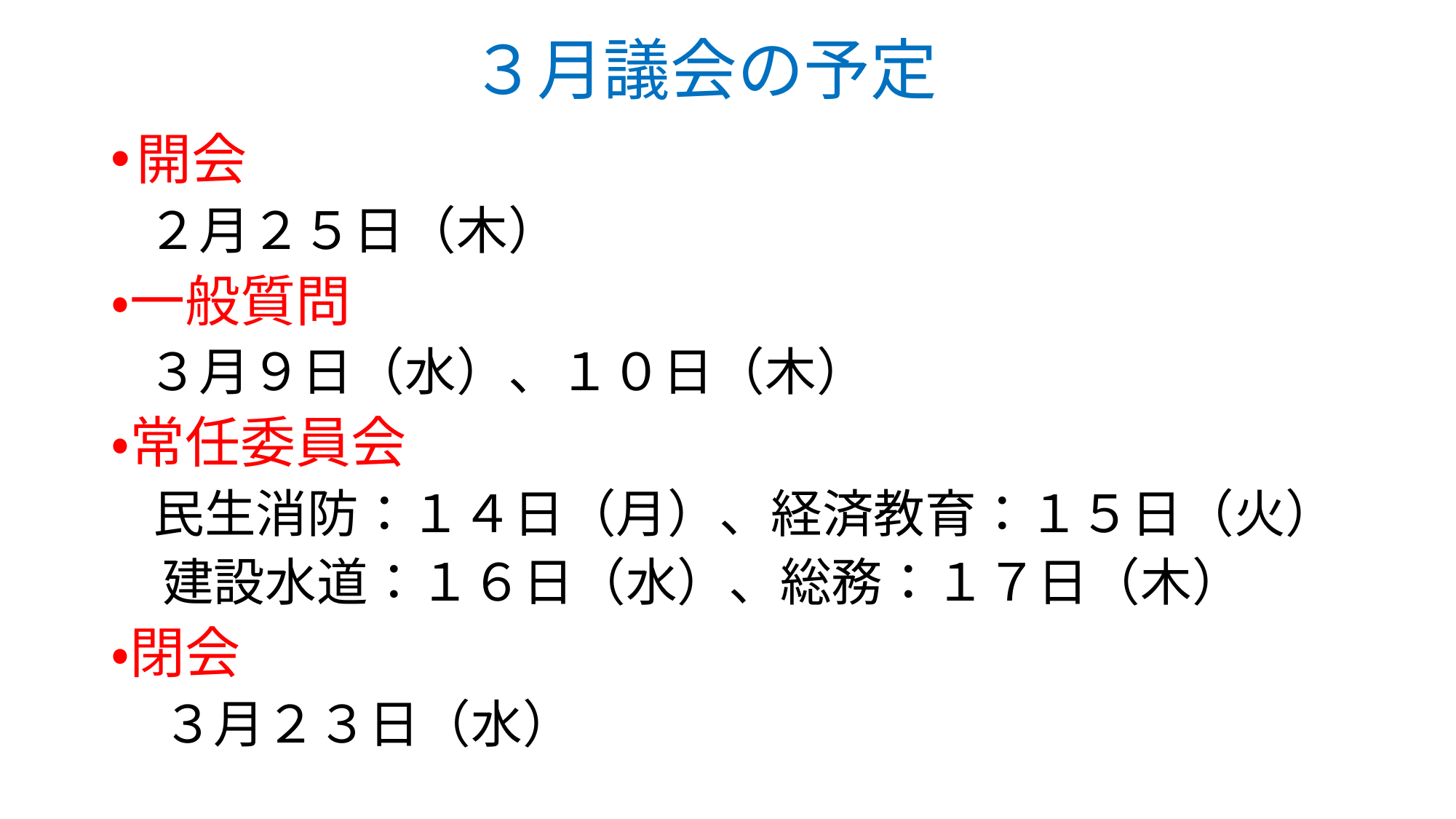

# ３月議会の予定
開会
　２月２５日（木）
・一般質問
　３月９日（水）、１０日（木）
・常任委員会
　民生消防：１４日（月）、経済教育：１５日（火）
　建設水道：１６日（水）、総務：１７日（木）
・閉会
　３月２３日（水）